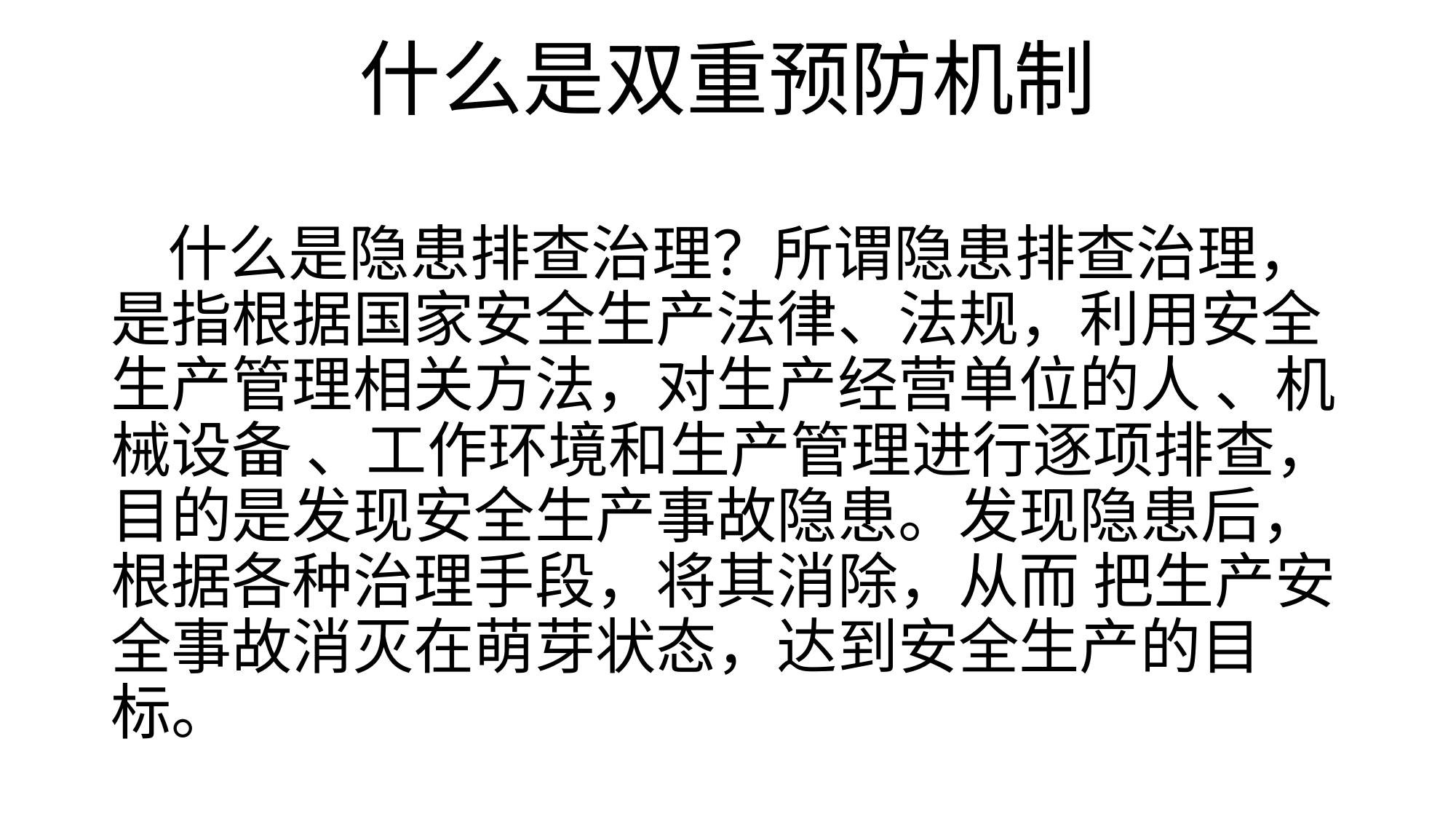

# 什么是双重预防机制
    什么是隐患排查治理？所谓隐患排查治理，是指根据国家安全生产法律、法规，利用安全生产管理相关方法，对生产经营单位的人 、机械设备 、工作环境和生产管理进行逐项排查，目的是发现安全生产事故隐患。发现隐患后，根据各种治理手段，将其消除，从而 把生产安全事故消灭在萌芽状态，达到安全生产的目标。